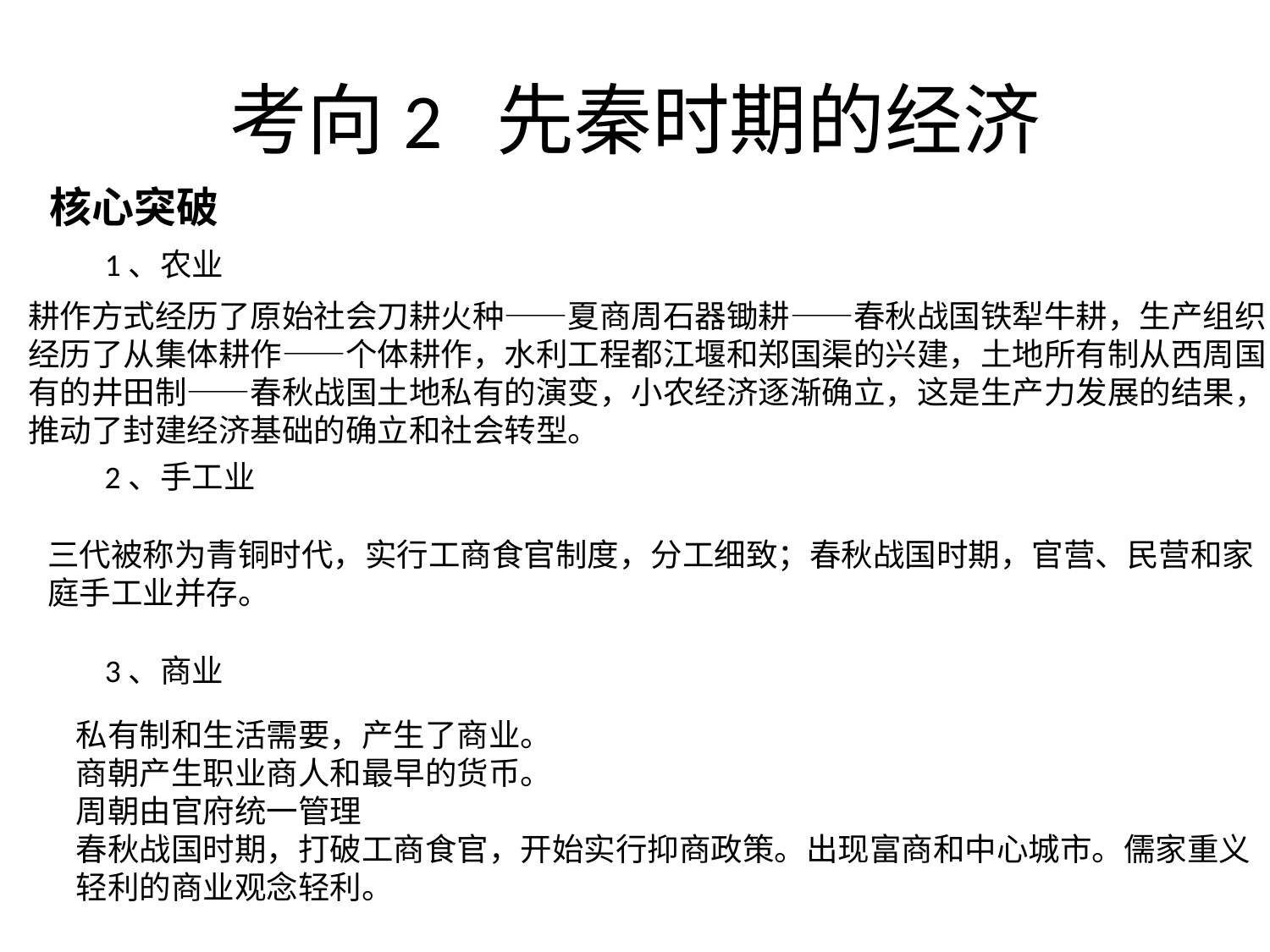

# 考向2  先秦时期的经济
核心突破
1、农业
耕作方式经历了原始社会刀耕火种——夏商周石器锄耕——春秋战国铁犁牛耕，生产组织
经历了从集体耕作——个体耕作，水利工程都江堰和郑国渠的兴建，土地所有制从西周国
有的井田制——春秋战国土地私有的演变，小农经济逐渐确立，这是生产力发展的结果，
推动了封建经济基础的确立和社会转型。
2、手工业
三代被称为青铜时代，实行工商食官制度，分工细致；春秋战国时期，官营、民营和家
庭手工业并存。
3、商业
私有制和生活需要，产生了商业。
商朝产生职业商人和最早的货币。
周朝由官府统一管理
春秋战国时期，打破工商食官，开始实行抑商政策。出现富商和中心城市。儒家重义
轻利的商业观念轻利。